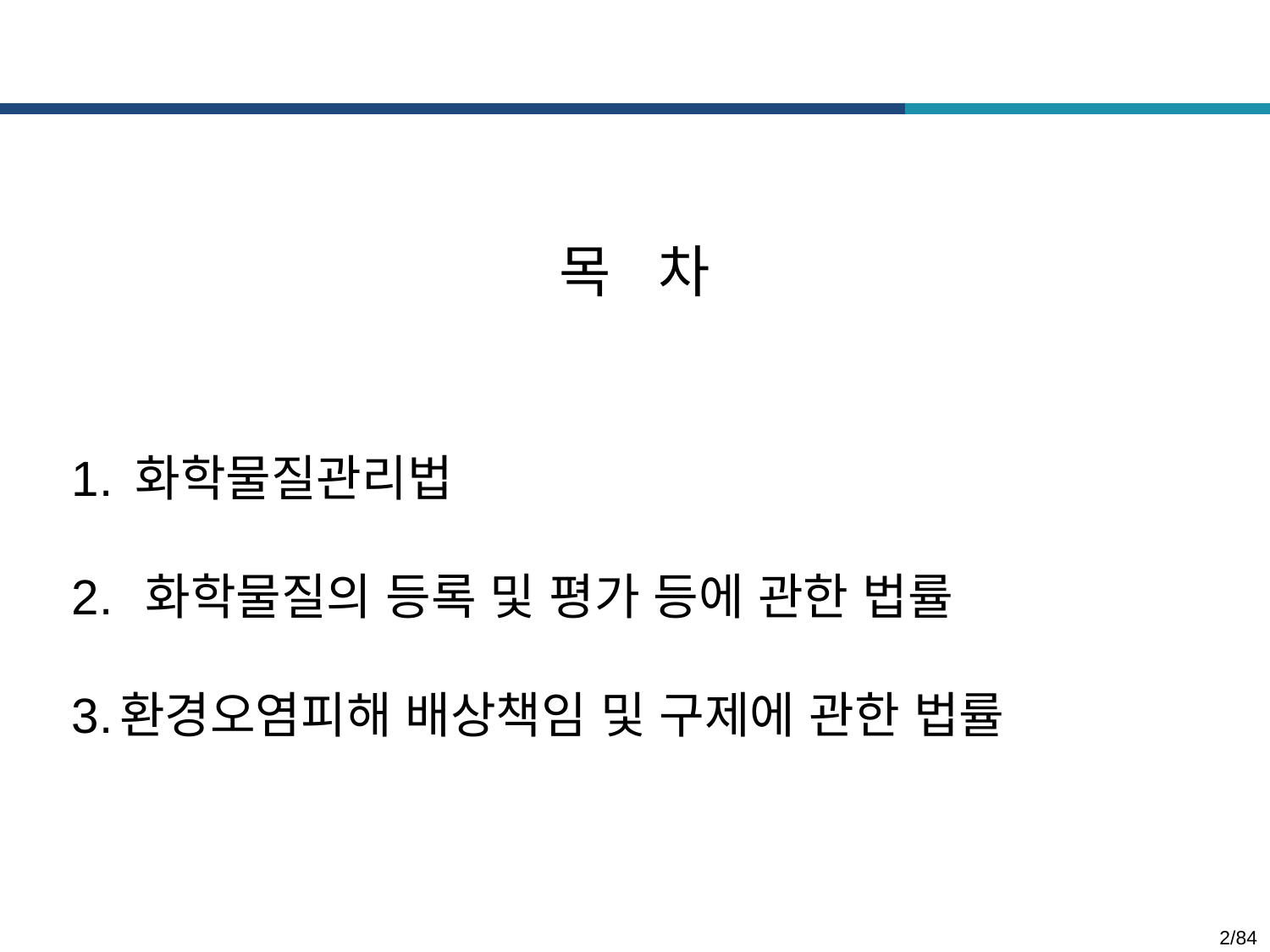

목   차

화학물질관리법

 화학물질의 등록 및 평가 등에 관한 법률

환경오염피해 배상책임 및 구제에 관한 법률